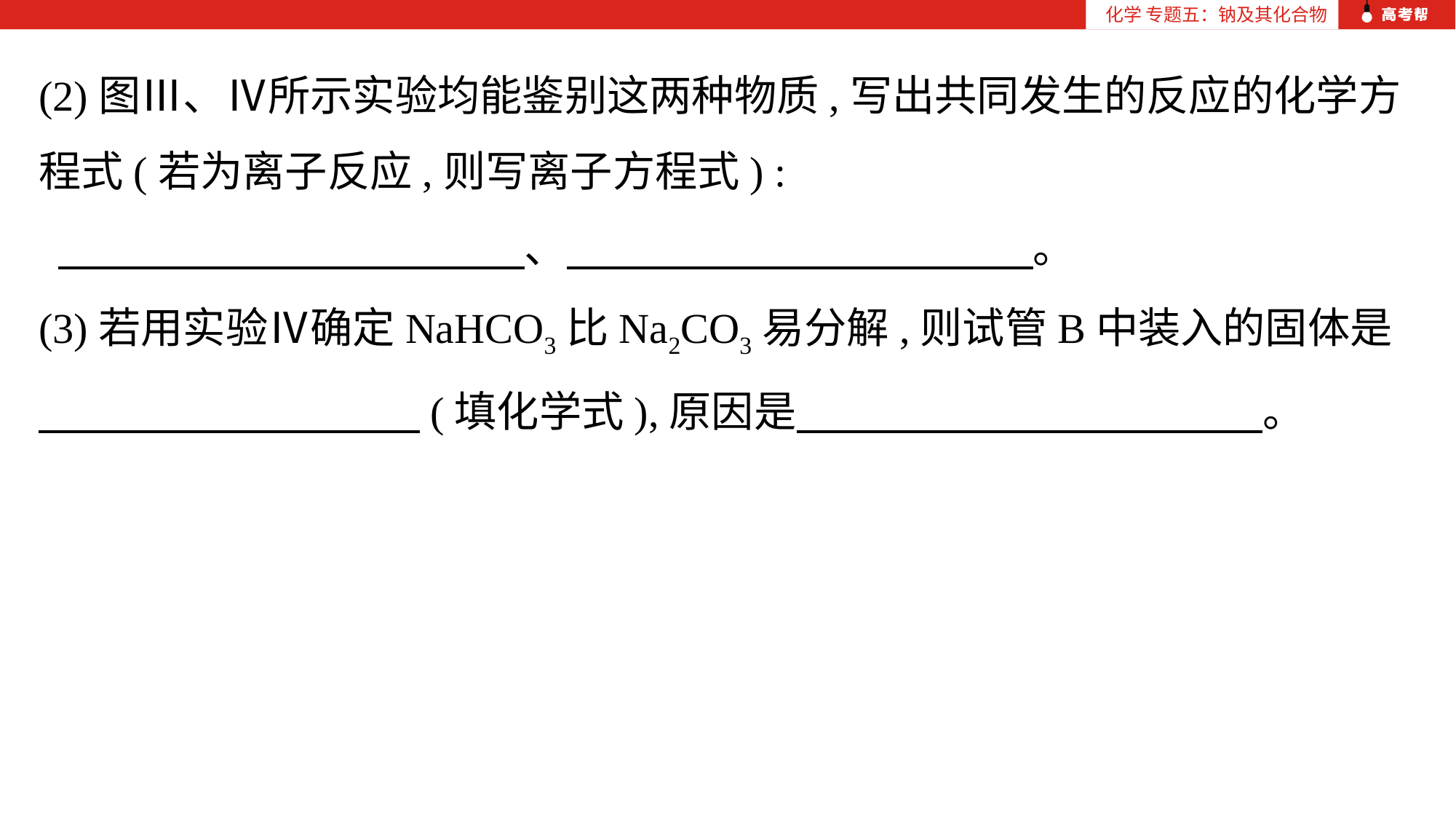

化学 专题五：钠及其化合物

(2)图Ⅲ、Ⅳ所示实验均能鉴别这两种物质,写出共同发生的反应的化学方程式(若为离子反应,则写离子方程式) :
 　　　　　　　　　　　、　　　　　　　　　　　。
(3)若用实验Ⅳ确定NaHCO3比Na2CO3易分解,则试管B中装入的固体是　　　　　　　　　(填化学式),原因是　　　　　　　　　　　。